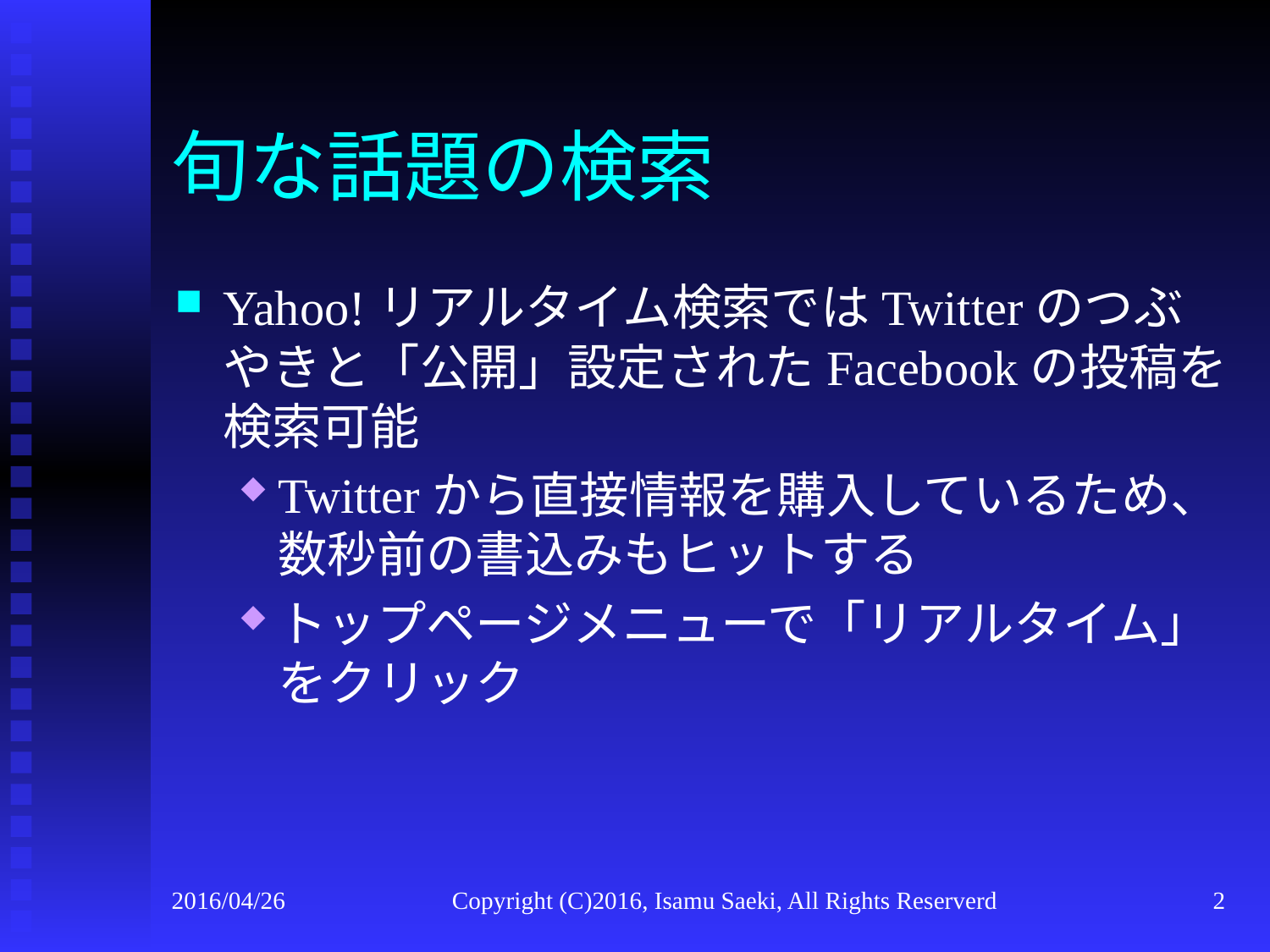

# 旬な話題の検索
Yahoo!リアルタイム検索ではTwitterのつぶやきと「公開」設定されたFacebookの投稿を検索可能
Twitterから直接情報を購入しているため、数秒前の書込みもヒットする
トップページメニューで「リアルタイム」をクリック
2016/04/26
Copyright (C)2016, Isamu Saeki, All Rights Reserverd
2